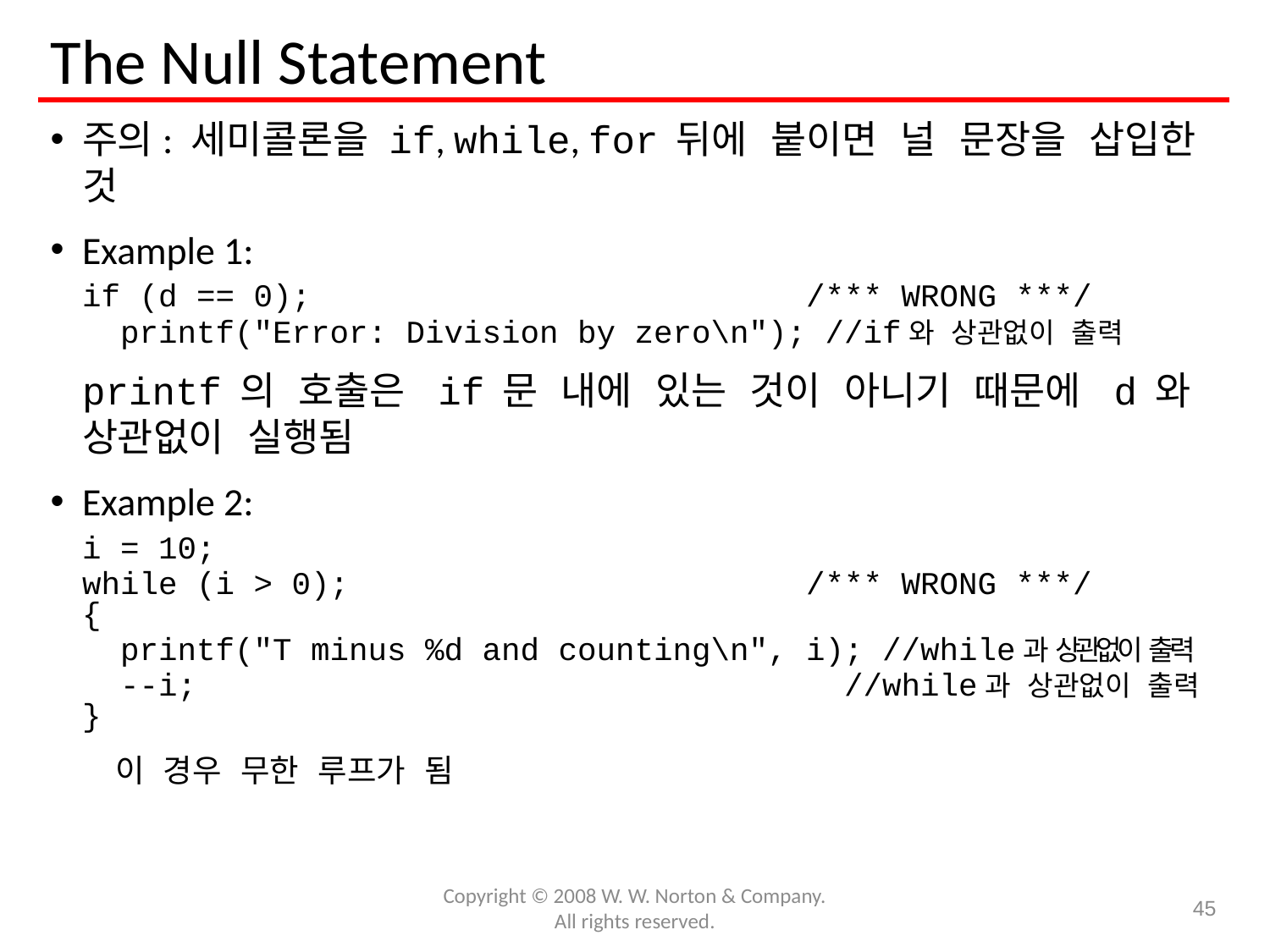

# The Null Statement
주의: 세미콜론을 if, while, for 뒤에 붙이면 널 문장을 삽입한 것
Example 1:
	if (d == 0);                          /*** WRONG ***/
	  printf("Error: Division by zero\n"); //if와 상관없이 출력
	printf 의 호출은 if 문 내에 있는 것이 아니기 때문에 d 와 상관없이 실행됨
Example 2:
	i = 10;
	while (i > 0);                        /*** WRONG ***/
	{
	  printf("T minus %d and counting\n", i); //while과 상관없이 출력
	  --i;                                  //while과 상관없이 출력
	}
   이 경우 무한 루프가 됨
Copyright © 2008 W. W. Norton & Company.
All rights reserved.
45